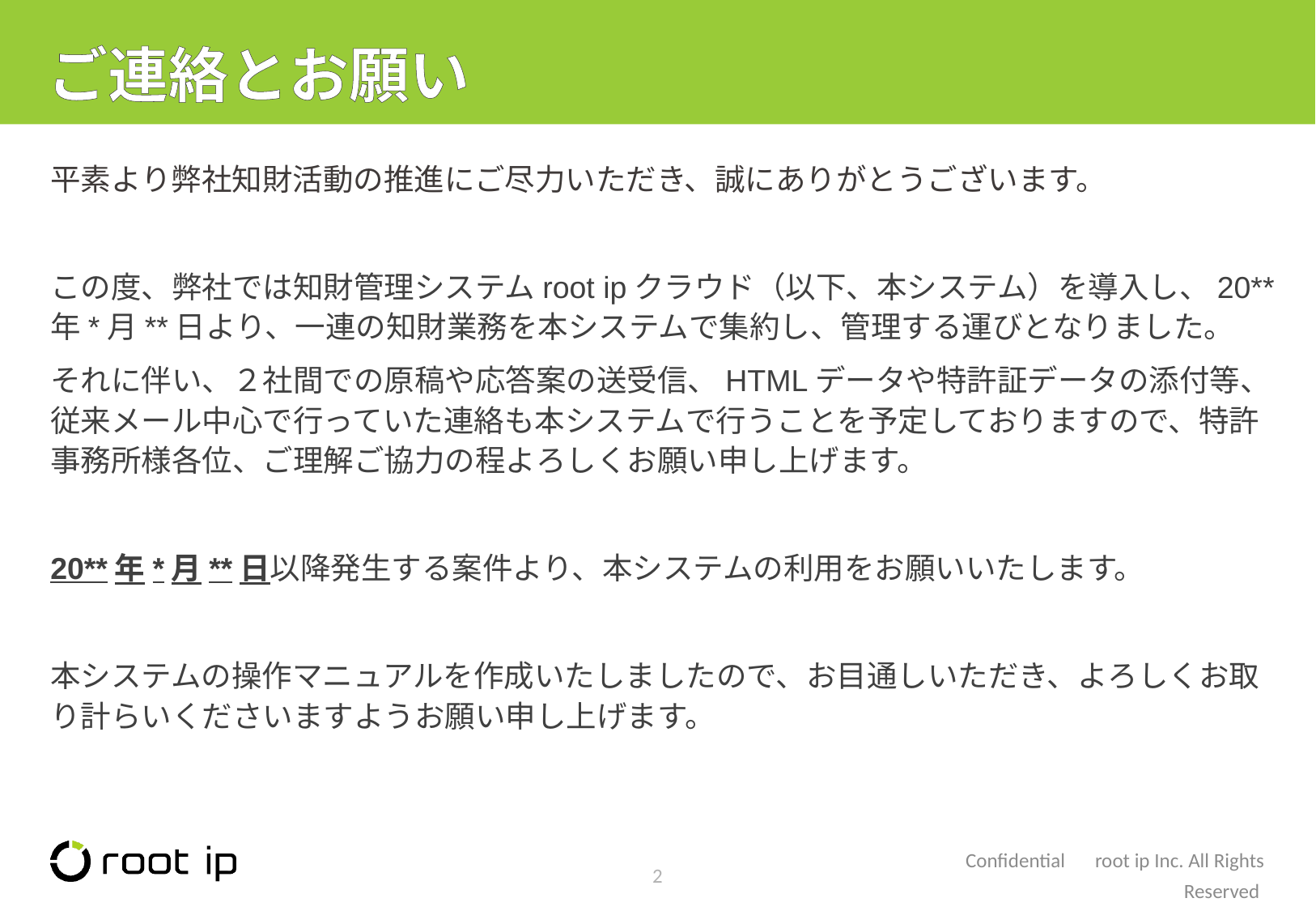

# ご連絡とお願い
平素より弊社知財活動の推進にご尽力いただき、誠にありがとうございます。

この度、弊社では知財管理システムroot ipクラウド（以下、本システム）を導入し、20**年*月**日より、一連の知財業務を本システムで集約し、管理する運びとなりました。
それに伴い、２社間での原稿や応答案の送受信、HTMLデータや特許証データの添付等、従来メール中心で行っていた連絡も本システムで行うことを予定しておりますので、特許事務所様各位、ご理解ご協力の程よろしくお願い申し上げます。

20**年*月**日以降発生する案件より、本システムの利用をお願いいたします。

本システムの操作マニュアルを作成いたしましたので、お目通しいただき、よろしくお取り計らいくださいますようお願い申し上げます。
2